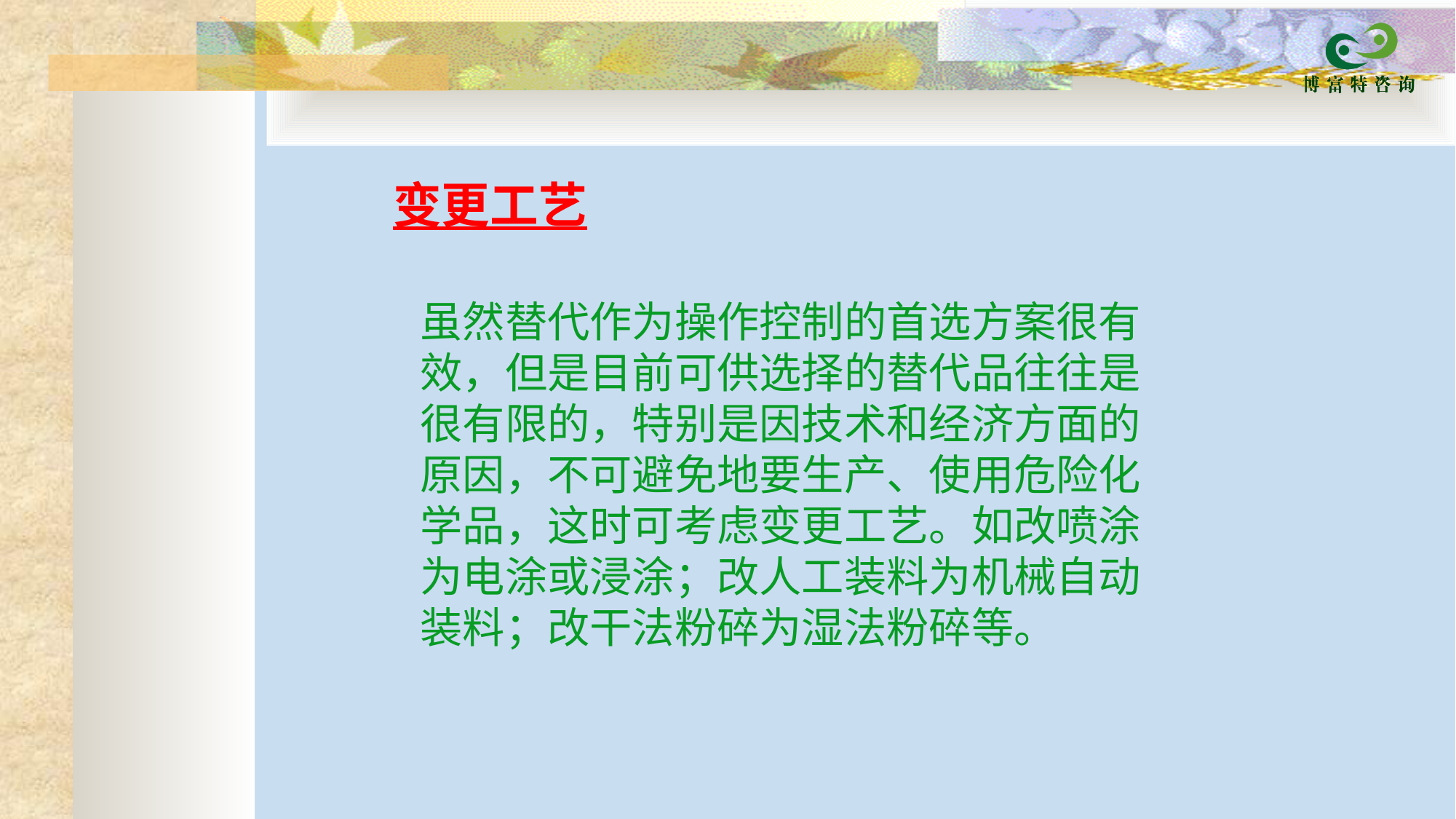

变更工艺
虽然替代作为操作控制的首选方案很有效，但是目前可供选择的替代品往往是很有限的，特别是因技术和经济方面的原因，不可避免地要生产、使用危险化学品，这时可考虑变更工艺。如改喷涂为电涂或浸涂；改人工装料为机械自动装料；改干法粉碎为湿法粉碎等。